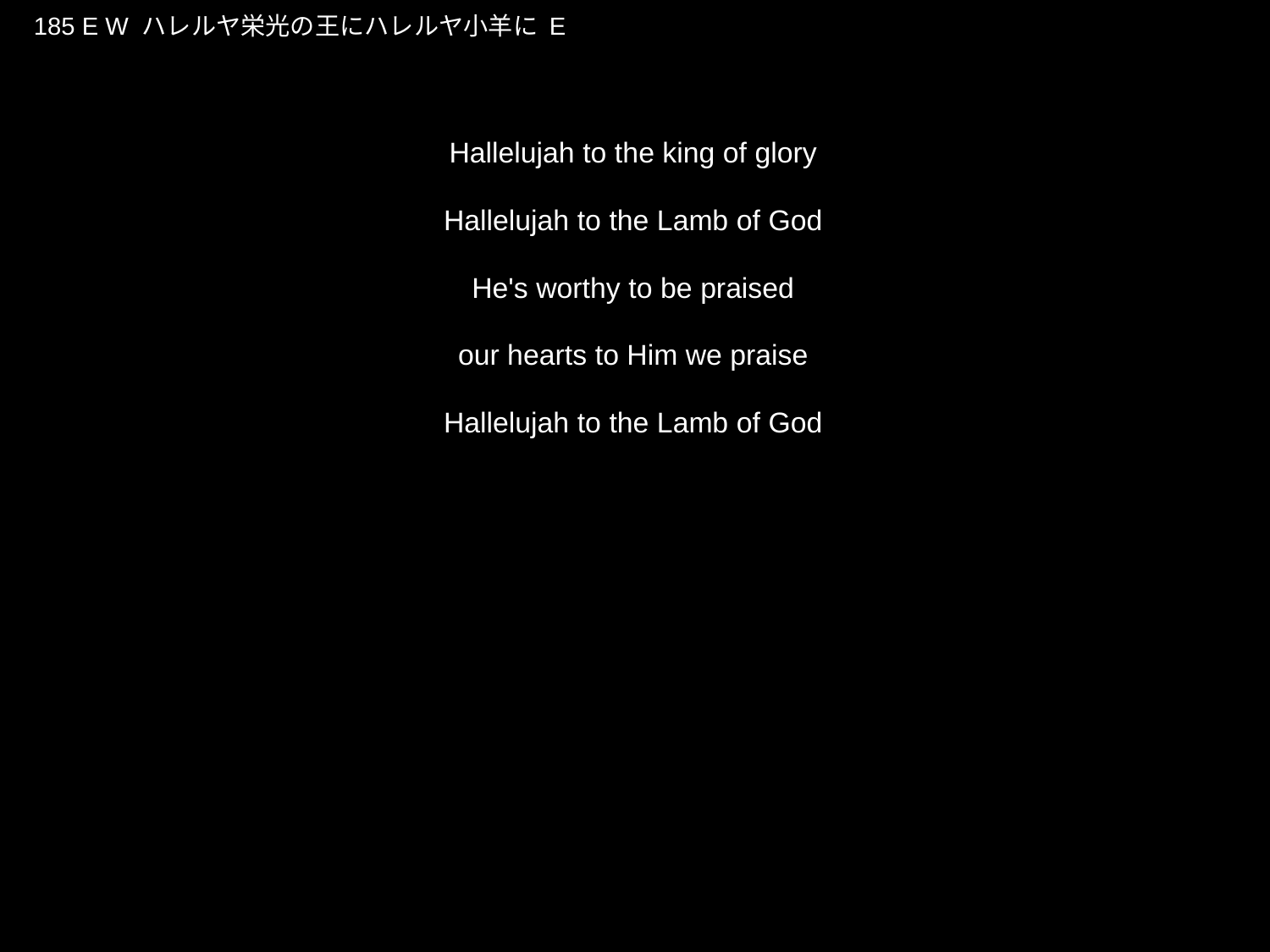

はれるやえいこうのおうにはれるやこひつじに
★W
185 E W ハレルヤ栄光の王にハレルヤ小羊に E
★３
Hallelujah to the king of glory
Hallelujah to the Lamb of God
He's worthy to be praised
our hearts to Him we praise
Hallelujah to the Lamb of God